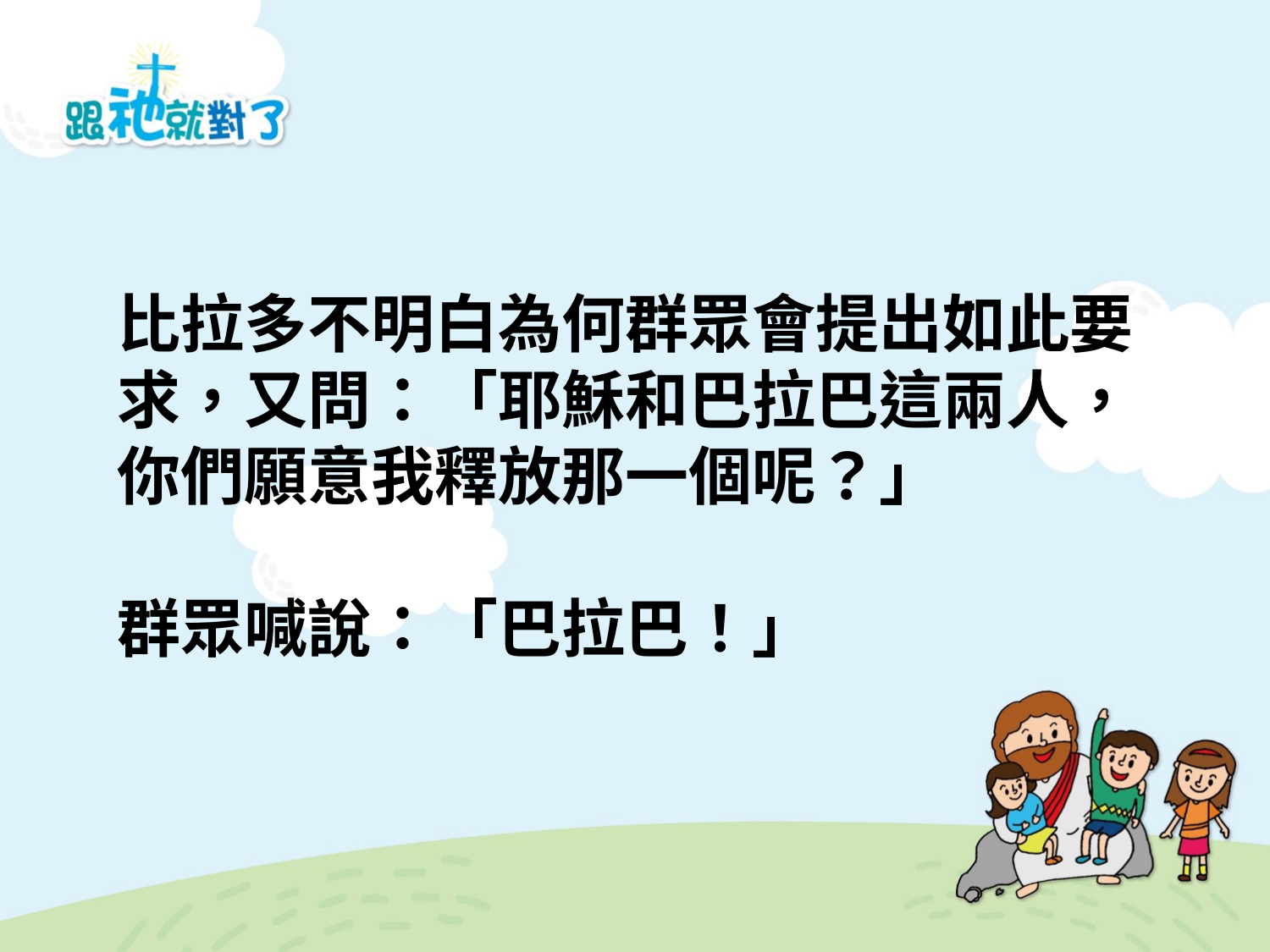

比拉多不明白為何群眾會提出如此要求，又問：「耶穌和巴拉巴這兩人，你們願意我釋放那一個呢？」

群眾喊說：「巴拉巴！」